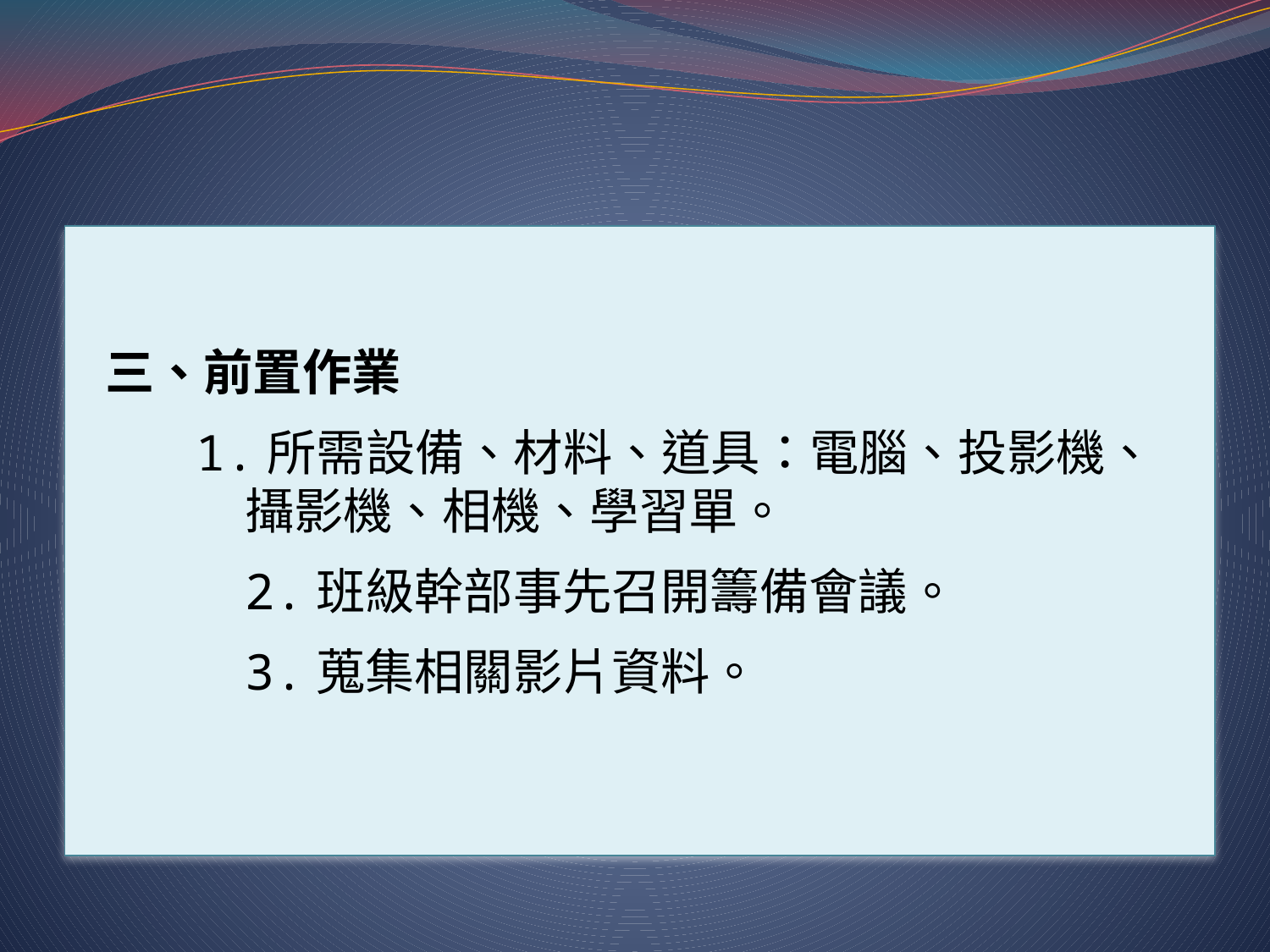

#

  三、前置作業
1.所需設備、材料、道具：電腦、投影機、
攝影機、相機、學習單。
2.班級幹部事先召開籌備會議。
3.蒐集相關影片資料。